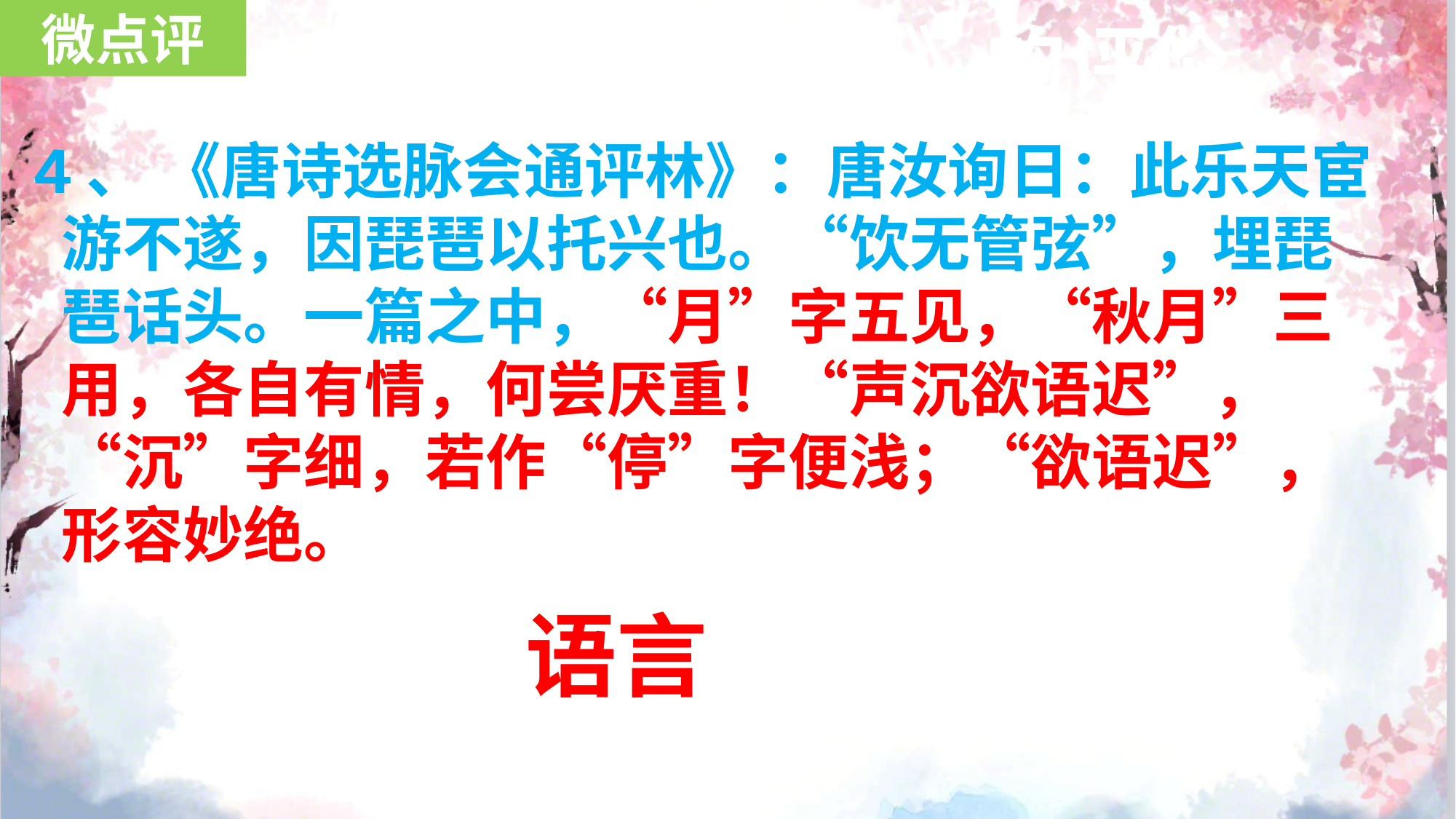

微点评
# 古人对《琵琶行》的评价
4、 《唐诗选脉会通评林》：唐汝询日：此乐天宦游不遂，因琵琶以托兴也。“饮无管弦”，埋琵琶话头。一篇之中，“月”字五见，“秋月”三用，各自有情，何尝厌重！“声沉欲语迟”，“沉”字细，若作“停”字便浅；“欲语迟”，形容妙绝。
语言